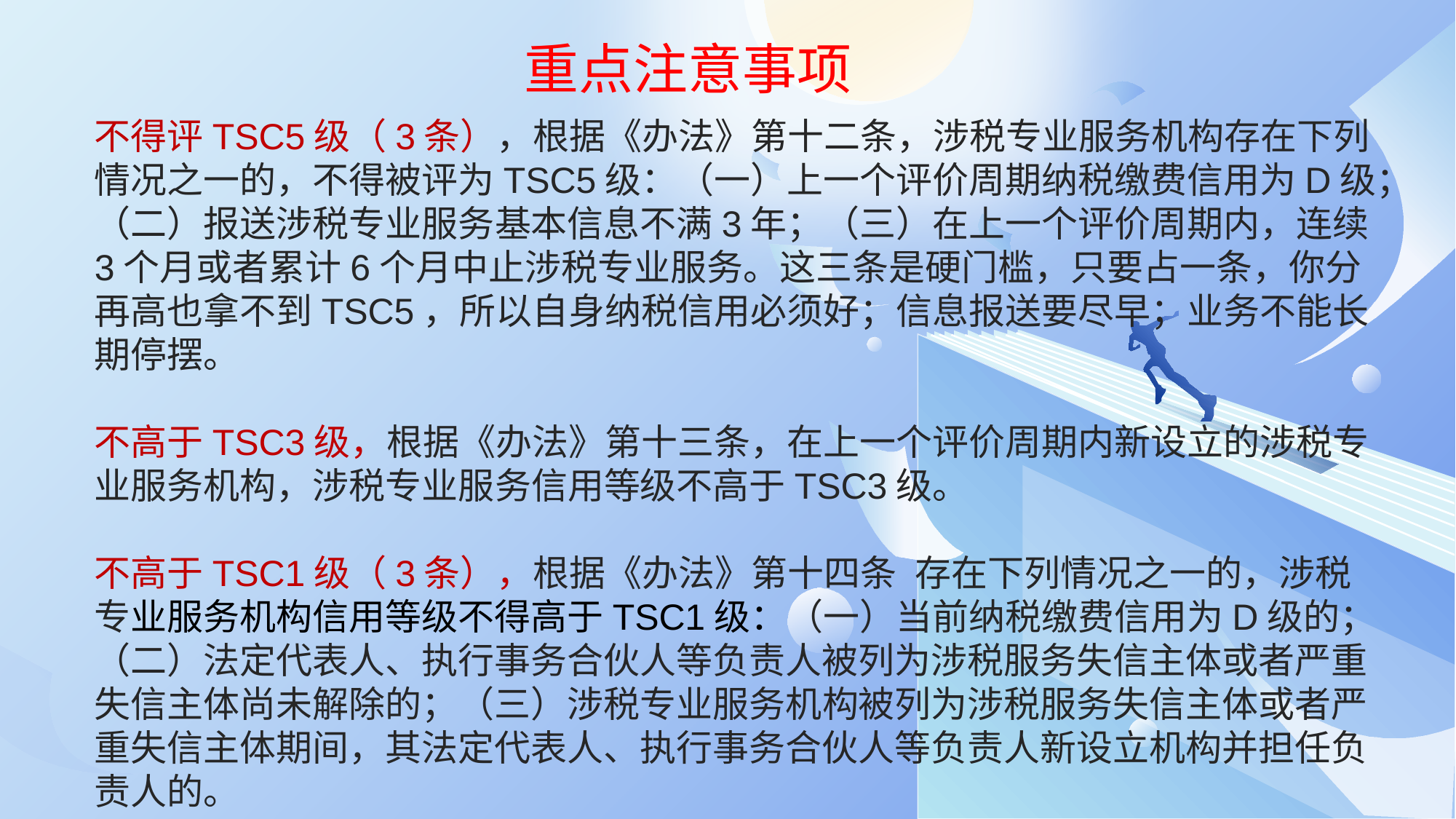

重点注意事项
不得评TSC5级（3条），根据《办法》第十二条，涉税专业服务机构存在下列情况之一的，不得被评为TSC5级：（一）上一个评价周期纳税缴费信用为D级；（二）报送涉税专业服务基本信息不满3年；（三）在上一个评价周期内，连续3个月或者累计6个月中止涉税专业服务。这三条是硬门槛，只要占一条，你分再高也拿不到TSC5，所以自身纳税信用必须好；信息报送要尽早；业务不能长期停摆。
不高于TSC3级，根据《办法》第十三条，在上一个评价周期内新设立的涉税专业服务机构，涉税专业服务信用等级不高于TSC3级。
不高于TSC1级（3条），根据《办法》第十四条 存在下列情况之一的，涉税专业服务机构信用等级不得高于TSC1级：（一）当前纳税缴费信用为D级的；（二）法定代表人、执行事务合伙人等负责人被列为涉税服务失信主体或者严重失信主体尚未解除的；（三）涉税专业服务机构被列为涉税服务失信主体或者严重失信主体期间，其法定代表人、执行事务合伙人等负责人新设立机构并担任负责人的。